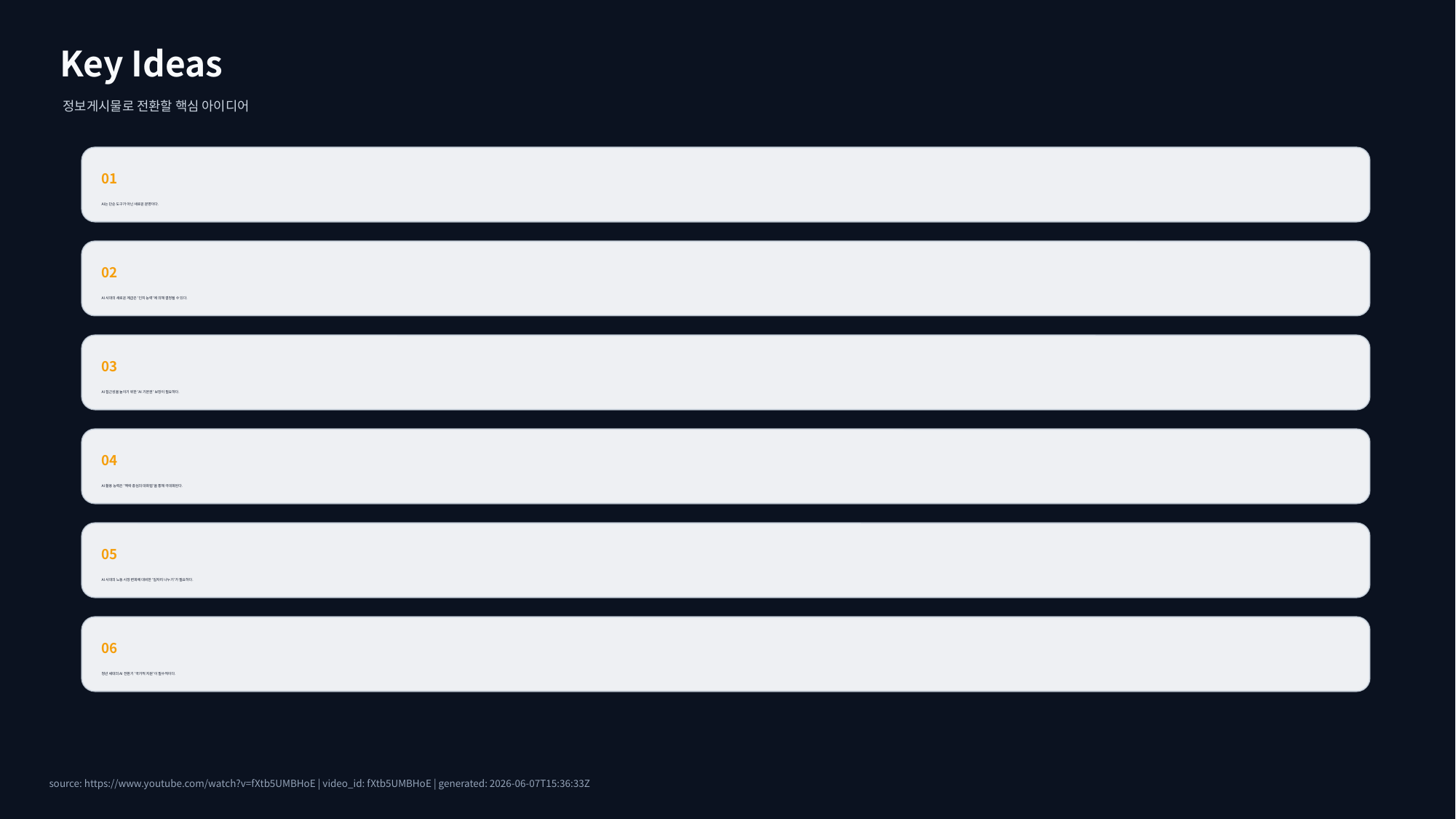

Key Ideas
정보게시물로 전환할 핵심 아이디어

01
AI는 단순 도구가 아닌 새로운 문명이다.

02
AI 시대의 새로운 계급은 '인지 능력'에 의해 결정될 수 있다.

03
AI 접근성을 높이기 위한 'AI 기본권' 보장이 필요하다.

04
AI 활용 능력은 '맥락 중심의 대화법'을 통해 극대화된다.

05
AI 시대의 노동 시장 변화에 대비한 '일자리 나누기'가 필요하다.

06
청년 세대의 AI 전환기 '국가적 지원'이 필수적이다.
source: https://www.youtube.com/watch?v=fXtb5UMBHoE | video_id: fXtb5UMBHoE | generated: 2026-06-07T15:36:33Z